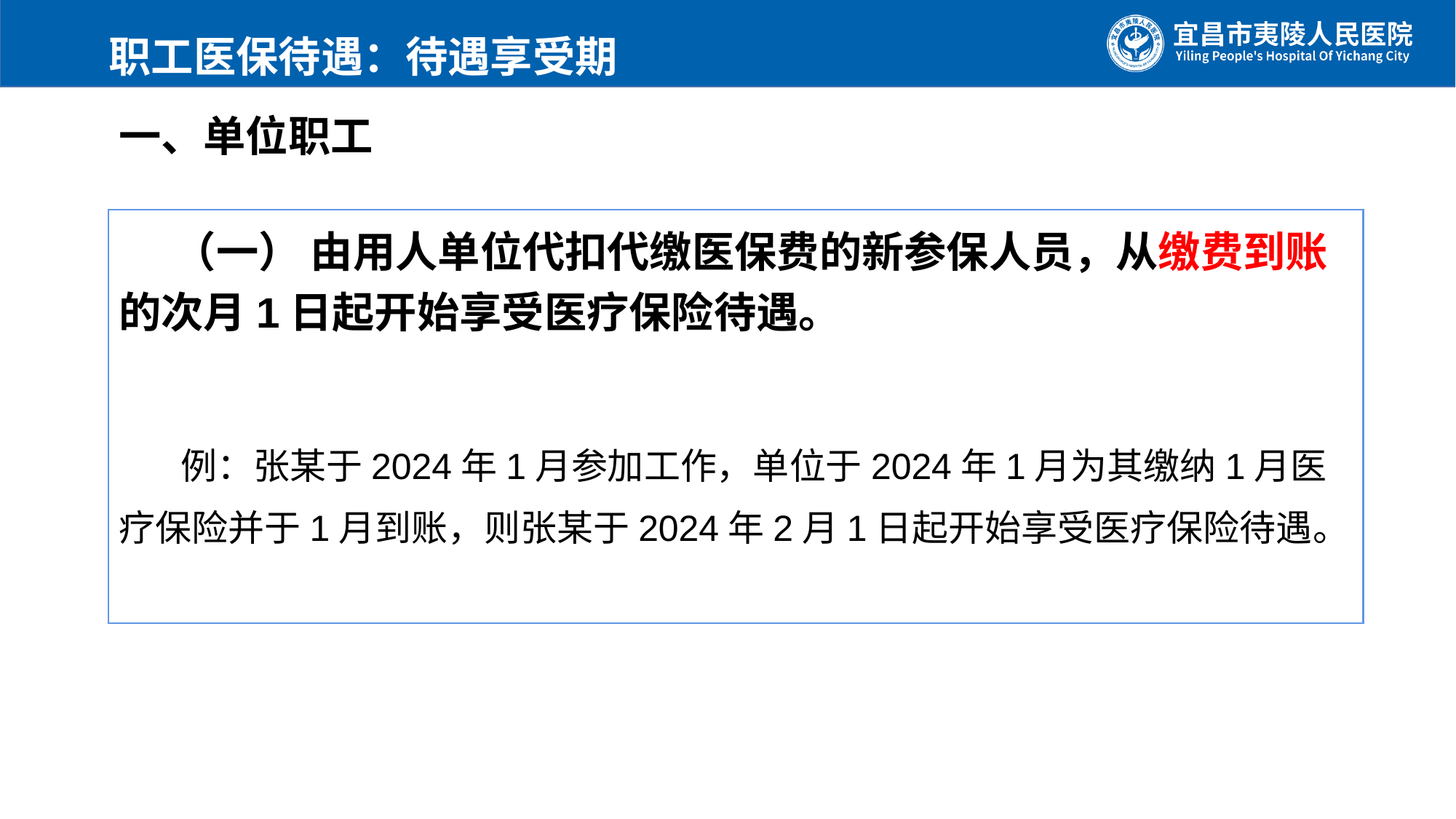

职工医保待遇：待遇享受期

一、单位职工
     （一） 由用人单位代扣代缴医保费的新参保人员，从缴费到账的次月1日起开始享受医疗保险待遇。

      例：张某于2024年1月参加工作，单位于2024年1月为其缴纳1月医疗保险并于1月到账，则张某于2024年2月1日起开始享受医疗保险待遇。